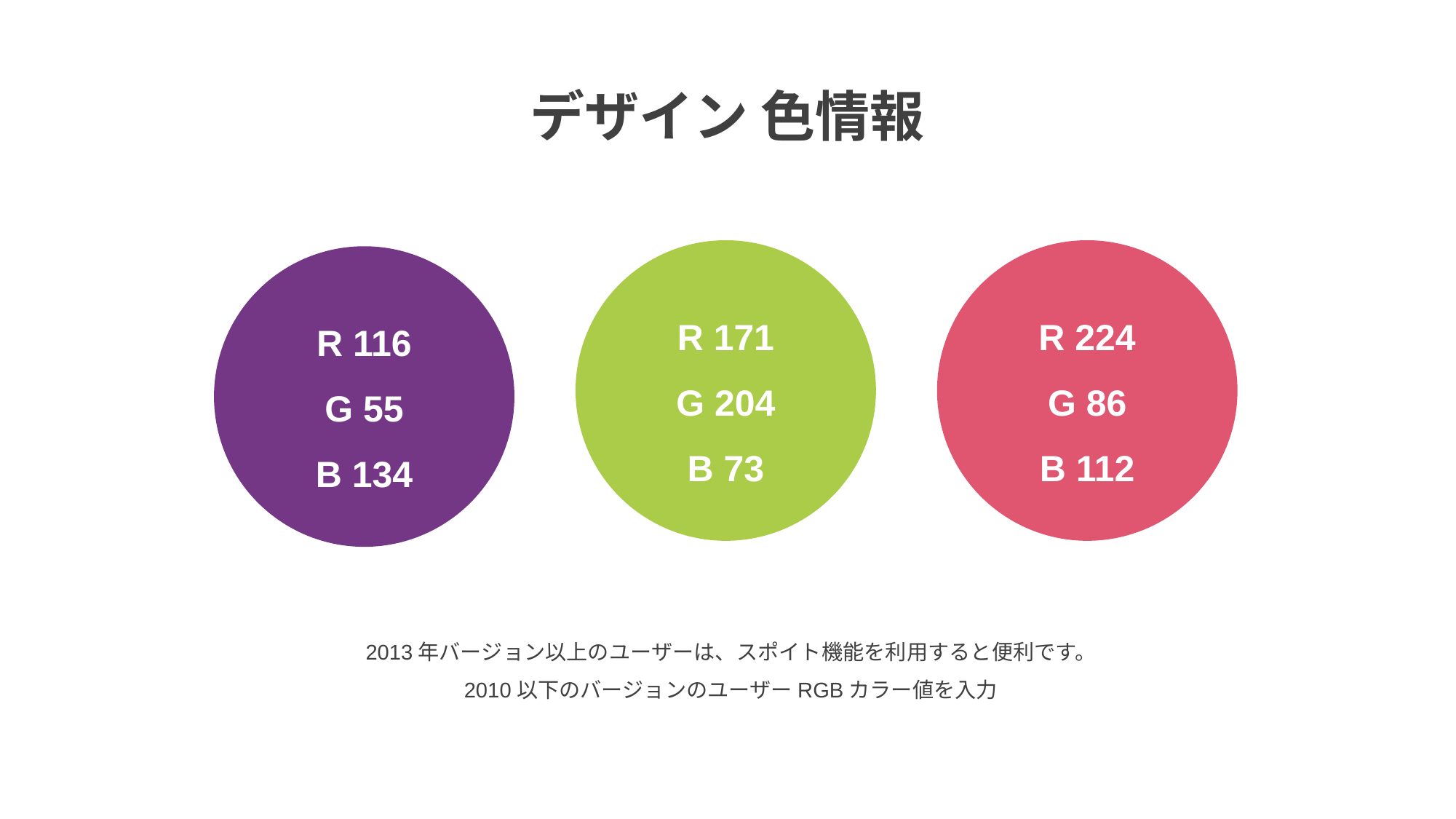

デザイン 色情報
R 171
G 204
B 73
R 224
G 86
B 112
R 116
G 55
B 134
2013年バージョン以上のユーザーは、スポイト機能を利用すると便利です。
2010以下のバージョンのユーザーRGBカラー値を入力